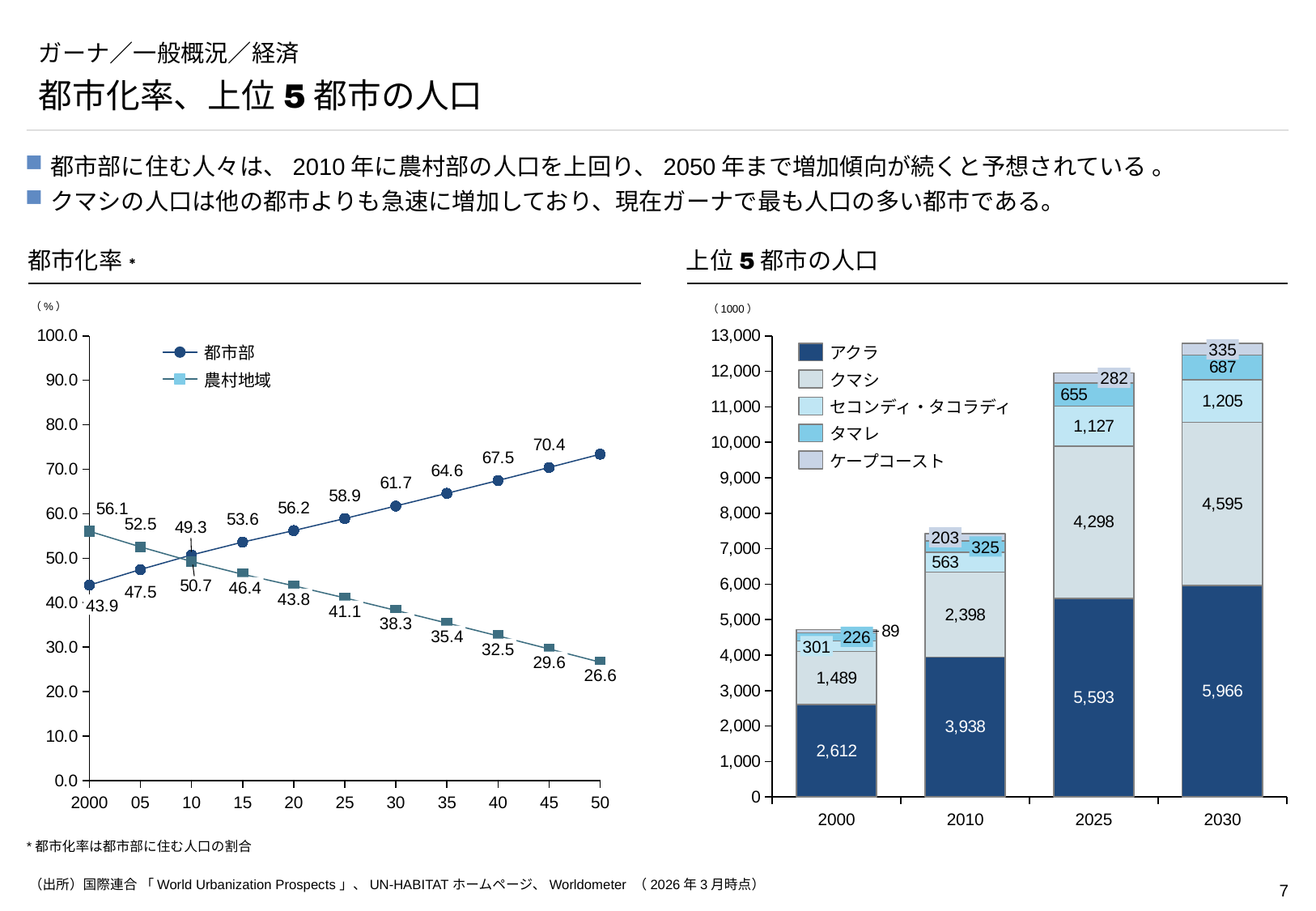

# ガーナ／一般概況／経済
都市化率、上位5都市の人口
都市部に住む人々は、2010年に農村部の人口を上回り、2050年まで増加傾向が続くと予想されている 。
クマシの人口は他の都市よりも急速に増加しており、現在ガーナで最も人口の多い都市である。
都市化率*
上位5都市の人口
（1000）
（%）

### Chart

| Category |  |  |
|---|---|---|

### Chart

| Category |  |  |  |  |  |
|---|---|---|---|---|---|
335
都市部
アクラ

282
農村地域
クマシ

セコンディ・タコラディ

タマレ

ケープコースト

203
325
46.4
43.8
43.9
41.1
38.3
35.4
226
301
32.5
29.6
26.6
2000
05
10
15
20
25
30
35
40
45
50
2000
2010
2025
2030
*都市化率は都市部に住む人口の割合
（出所）国際連合 「World Urbanization Prospects」、UN-HABITATホームページ、Worldometer （2026年3月時点）